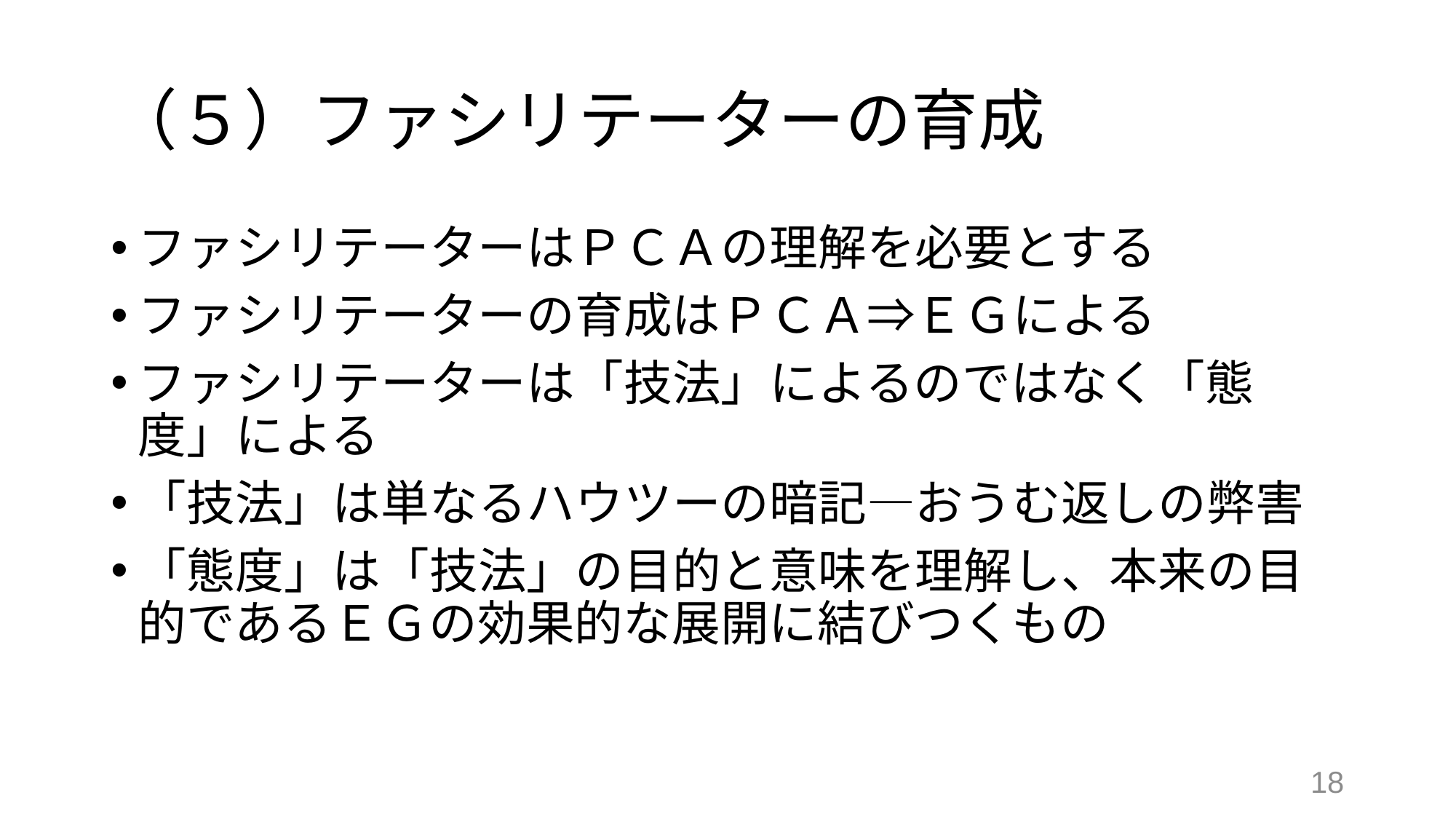

# （５）ファシリテーターの育成
ファシリテーターはＰＣＡの理解を必要とする
ファシリテーターの育成はＰＣＡ⇒ＥＧによる
ファシリテーターは「技法」によるのではなく「態度」による
「技法」は単なるハウツーの暗記―おうむ返しの弊害
「態度」は「技法」の目的と意味を理解し、本来の目的であるＥＧの効果的な展開に結びつくもの
18